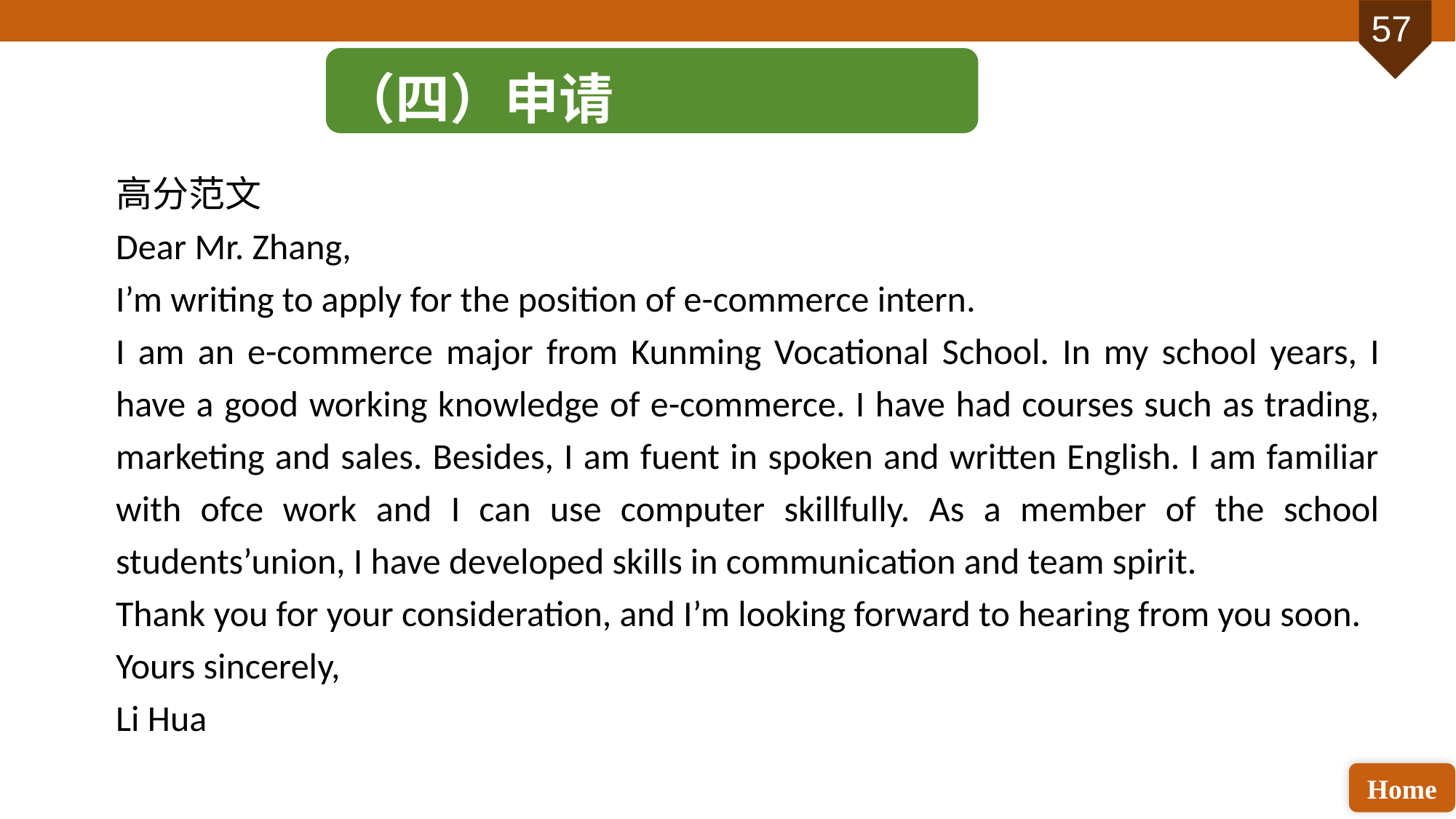

（四）申请
高分范文
Dear Mr. Zhang,
I’m writing to apply for the position of e-commerce intern.
I am an e-commerce major from Kunming Vocational School. In my school years, I have a good working knowledge of e-commerce. I have had courses such as trading, marketing and sales. Besides, I am fuent in spoken and written English. I am familiar with ofce work and I can use computer skillfully. As a member of the school students’union, I have developed skills in communication and team spirit.
Thank you for your consideration, and I’m looking forward to hearing from you soon.
Yours sincerely,
Li Hua